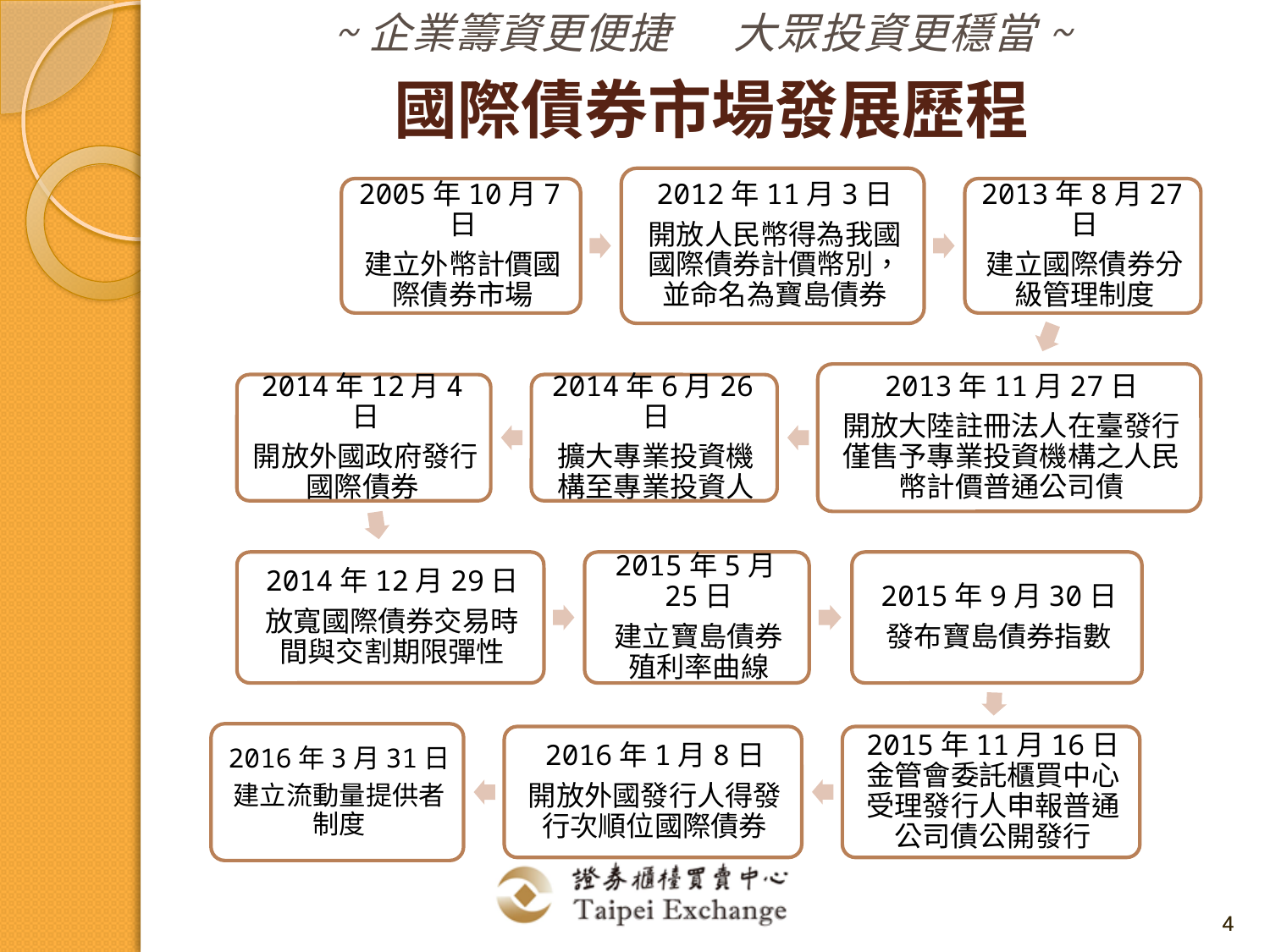

國際債券市場發展歷程
2005年10月7日
建立外幣計價國際債券市場

2012年11月3日
開放人民幣得為我國國際債券計價幣別，並命名為寶島債券

2013年8月27日
建立國際債券分級管理制度

2013年11月27日
開放大陸註冊法人在臺發行僅售予專業投資機構之人民幣計價普通公司債

2014年6月26日
擴大專業投資機構至專業投資人

2014年12月4日
開放外國政府發行國際債券

2014年12月29日
放寬國際債券交易時間與交割期限彈性

2015年5月25日
建立寶島債券殖利率曲線

2015年9月30日
發布寶島債券指數

2015年11月16日
金管會委託櫃買中心受理發行人申報普通公司債公開發行

2016年1月8日
開放外國發行人得發行次順位國際債券

2016年3月31日
建立流動量提供者制度
4
4